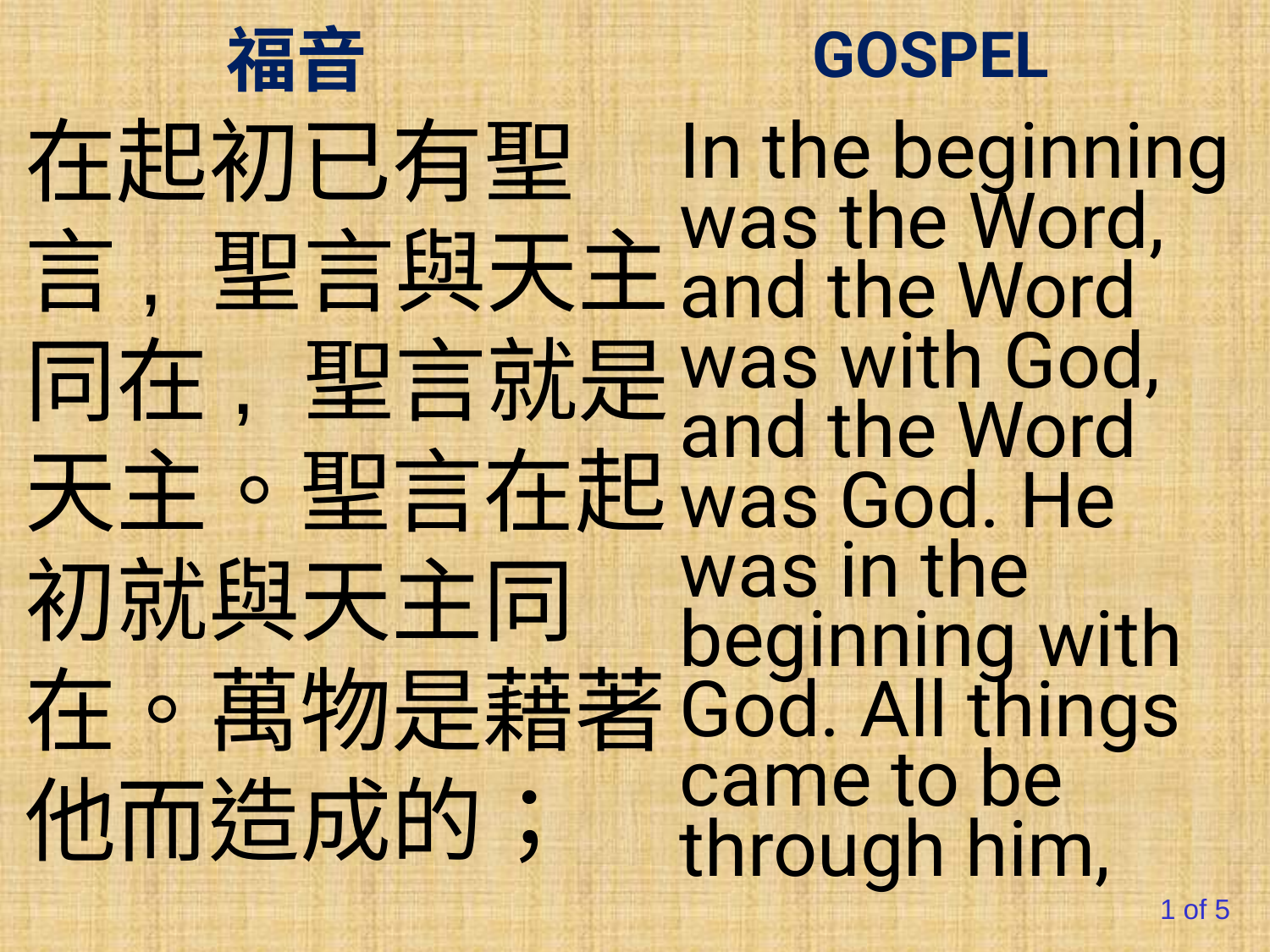

# 福音
GOSPEL
在起初已有聖言, 聖言與天主同在, 聖言就是天主。聖言在起初就與天主同在。萬物是藉著他而造成的；
In the beginning was the Word, and the Word was with God, and the Word was God. He was in the beginning with God. All things came to be through him,
1 of 5